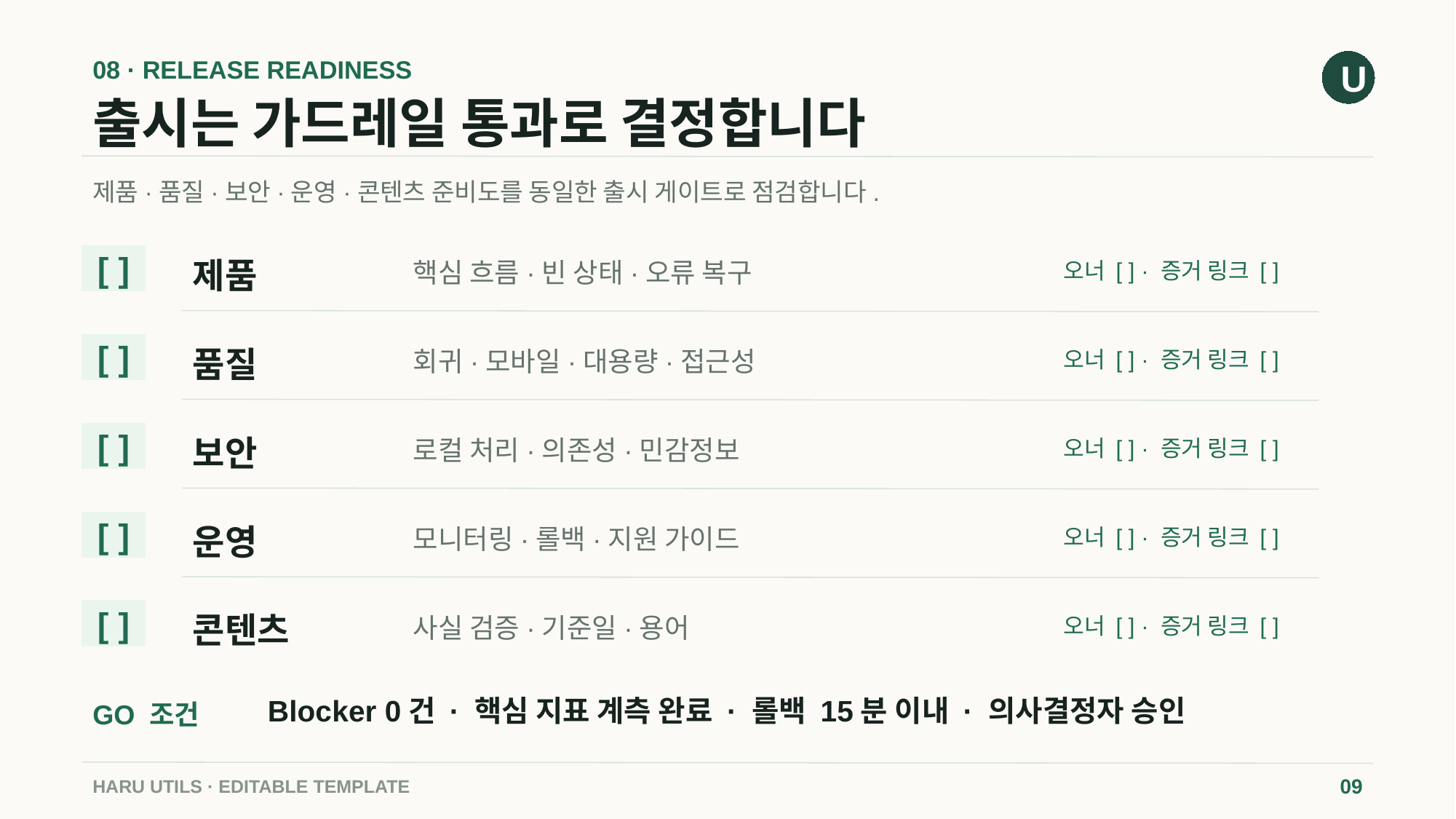

08 · RELEASE READINESS
U
출시는 가드레일 통과로 결정합니다

제품·품질·보안·운영·콘텐츠 준비도를 동일한 출시 게이트로 점검합니다.
[ ]
제품
핵심 흐름·빈 상태·오류 복구
오너 [ ] · 증거 링크 [ ]

[ ]
품질
회귀·모바일·대용량·접근성
오너 [ ] · 증거 링크 [ ]

[ ]
보안
로컬 처리·의존성·민감정보
오너 [ ] · 증거 링크 [ ]

[ ]
운영
모니터링·롤백·지원 가이드
오너 [ ] · 증거 링크 [ ]

[ ]
콘텐츠
사실 검증·기준일·용어
오너 [ ] · 증거 링크 [ ]
Blocker 0건 · 핵심 지표 계측 완료 · 롤백 15분 이내 · 의사결정자 승인
GO 조건

HARU UTILS · EDITABLE TEMPLATE
09